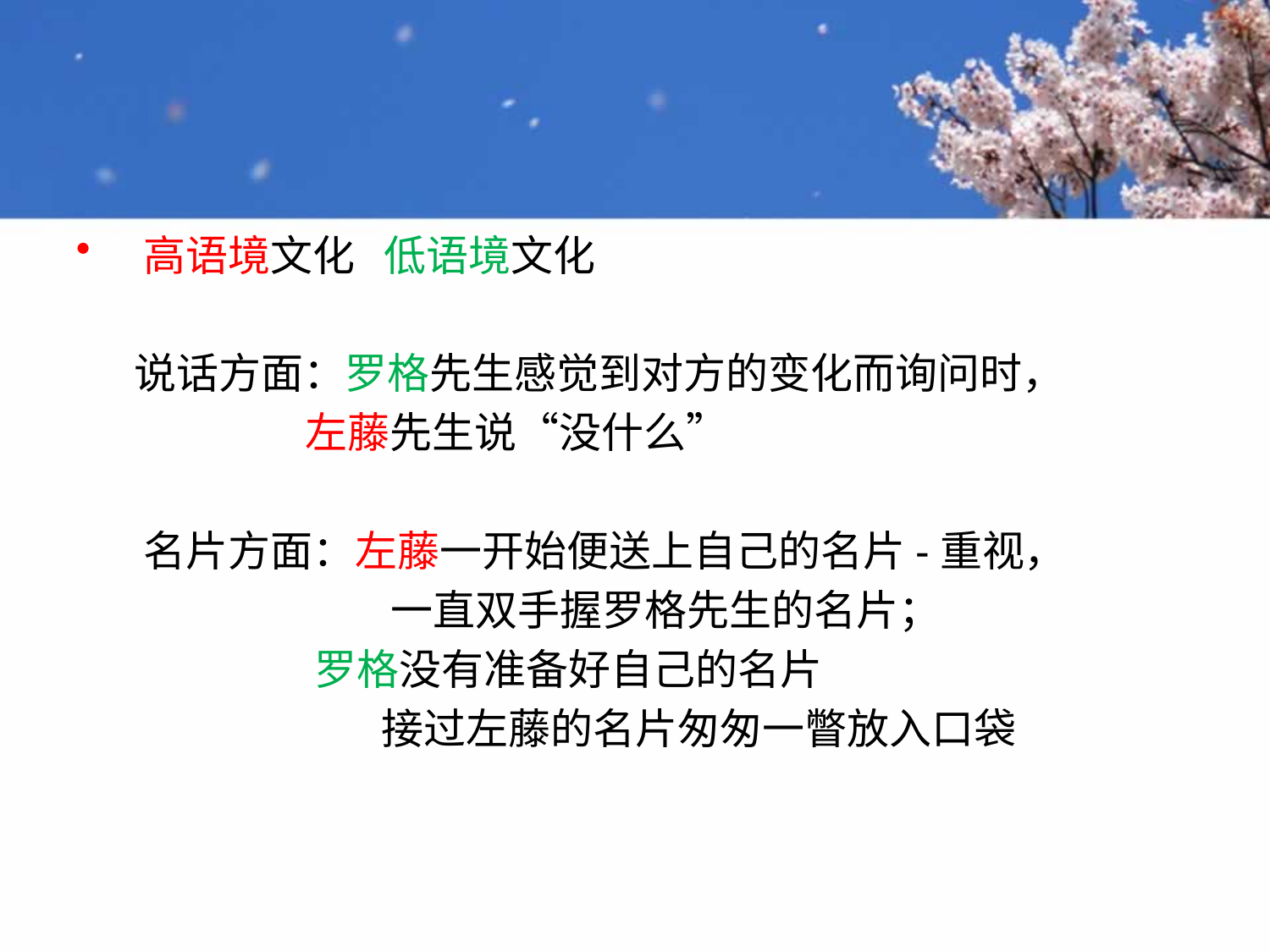

高语境文化   低语境文化

     说话方面：罗格先生感觉到对方的变化而询问时，
                       左藤先生说“没什么”

      名片方面：左藤一开始便送上自己的名片-重视，
                                一直双手握罗格先生的名片；
                        罗格没有准备好自己的名片
                               接过左藤的名片匆匆一瞥放入口袋